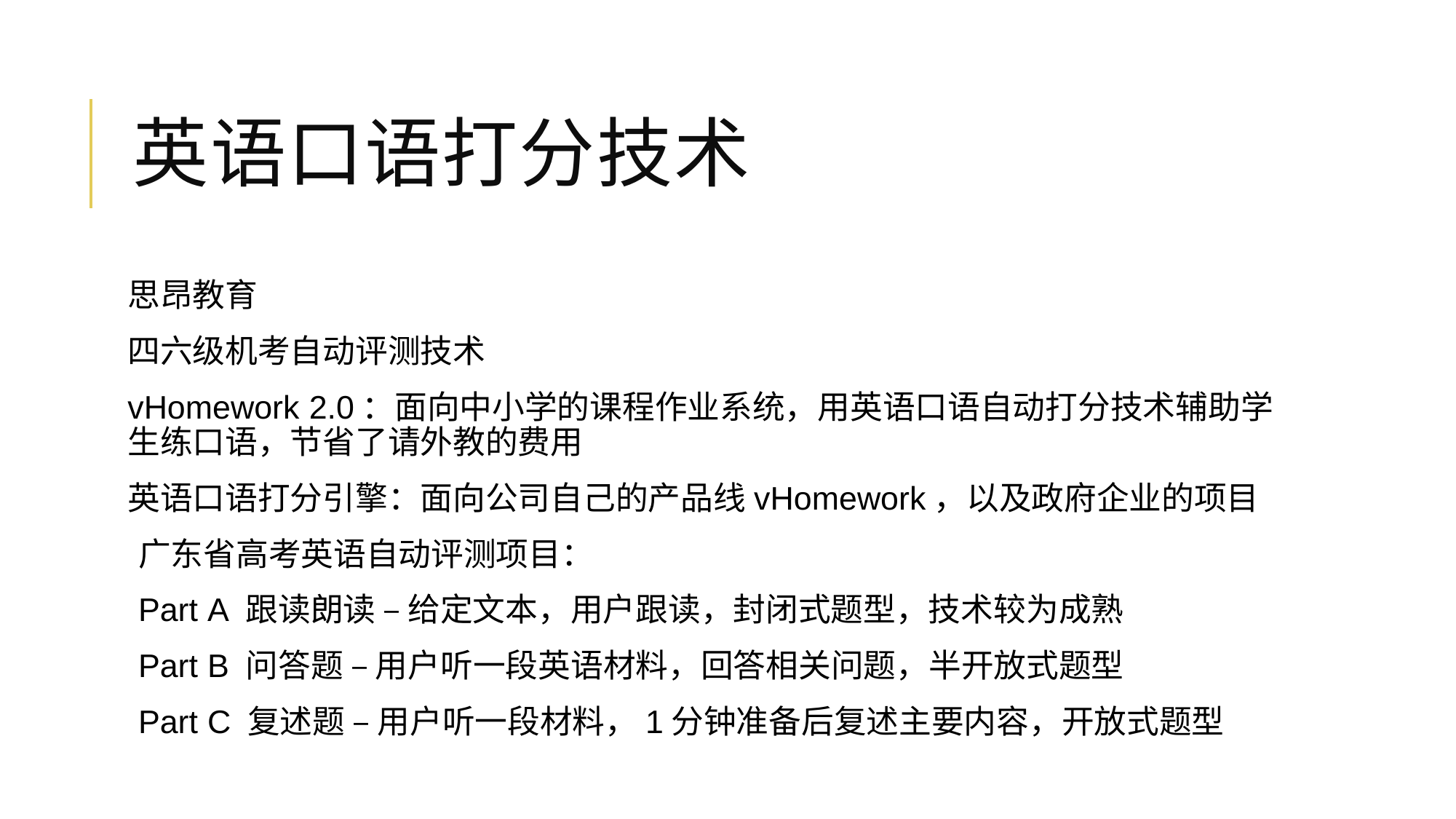

# 英语口语打分技术
思昂教育
四六级机考自动评测技术
vHomework 2.0：面向中小学的课程作业系统，用英语口语自动打分技术辅助学生练口语，节省了请外教的费用
英语口语打分引擎：面向公司自己的产品线vHomework，以及政府企业的项目
广东省高考英语自动评测项目：
Part A 跟读朗读 – 给定文本，用户跟读，封闭式题型，技术较为成熟
Part B 问答题 – 用户听一段英语材料，回答相关问题，半开放式题型
Part C 复述题 – 用户听一段材料，1分钟准备后复述主要内容，开放式题型